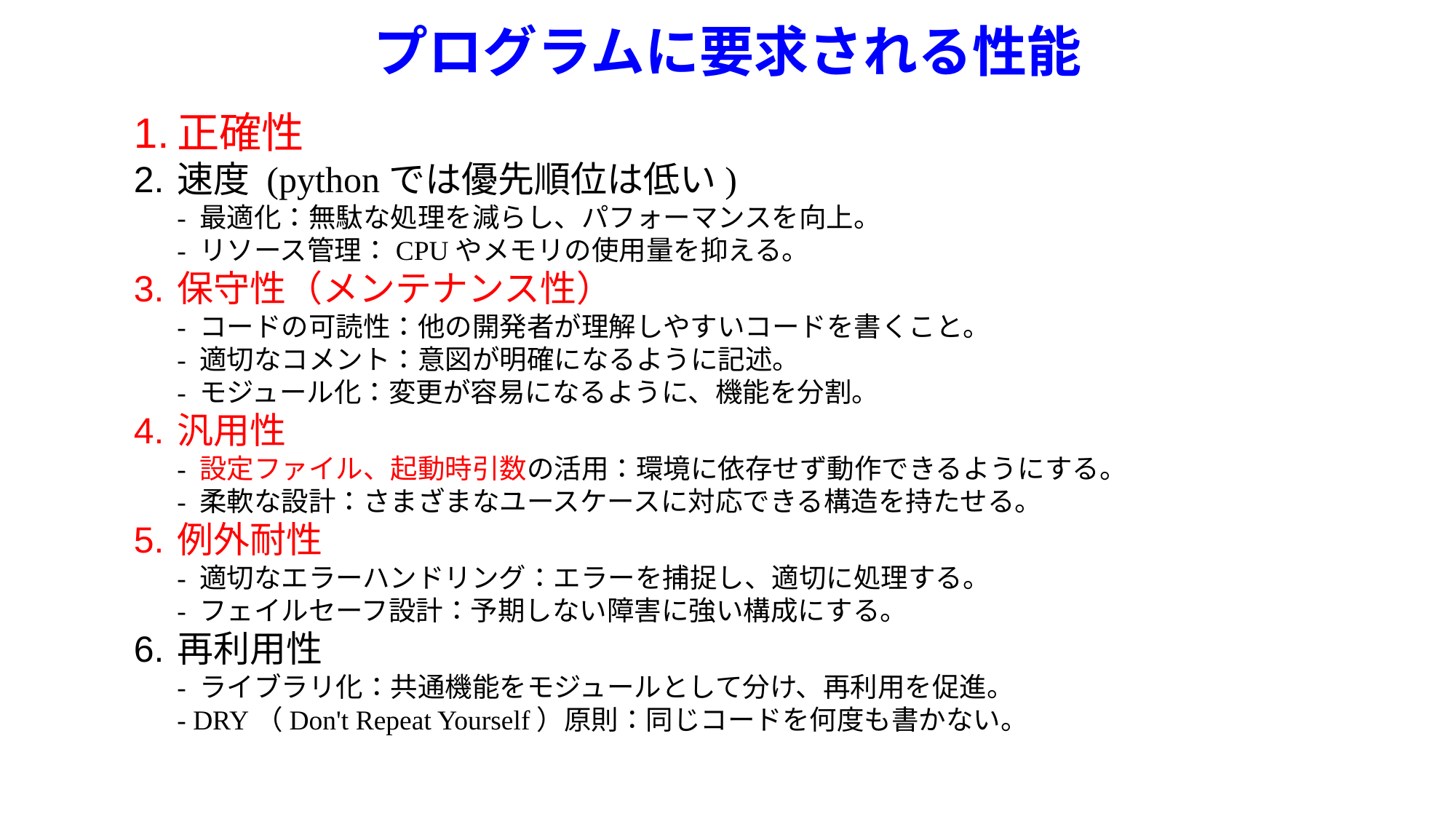

# プログラムに要求される性能
正確性
速度 (pythonでは優先順位は低い)
- 最適化：無駄な処理を減らし、パフォーマンスを向上。
- リソース管理：CPUやメモリの使用量を抑える。
保守性（メンテナンス性）
- コードの可読性：他の開発者が理解しやすいコードを書くこと。
- 適切なコメント：意図が明確になるように記述。
- モジュール化：変更が容易になるように、機能を分割。
汎用性
- 設定ファイル、起動時引数の活用：環境に依存せず動作できるようにする。
- 柔軟な設計：さまざまなユースケースに対応できる構造を持たせる。
例外耐性
- 適切なエラーハンドリング：エラーを捕捉し、適切に処理する。
- フェイルセーフ設計：予期しない障害に強い構成にする。
再利用性
- ライブラリ化：共通機能をモジュールとして分け、再利用を促進。
- DRY（Don't Repeat Yourself）原則：同じコードを何度も書かない。